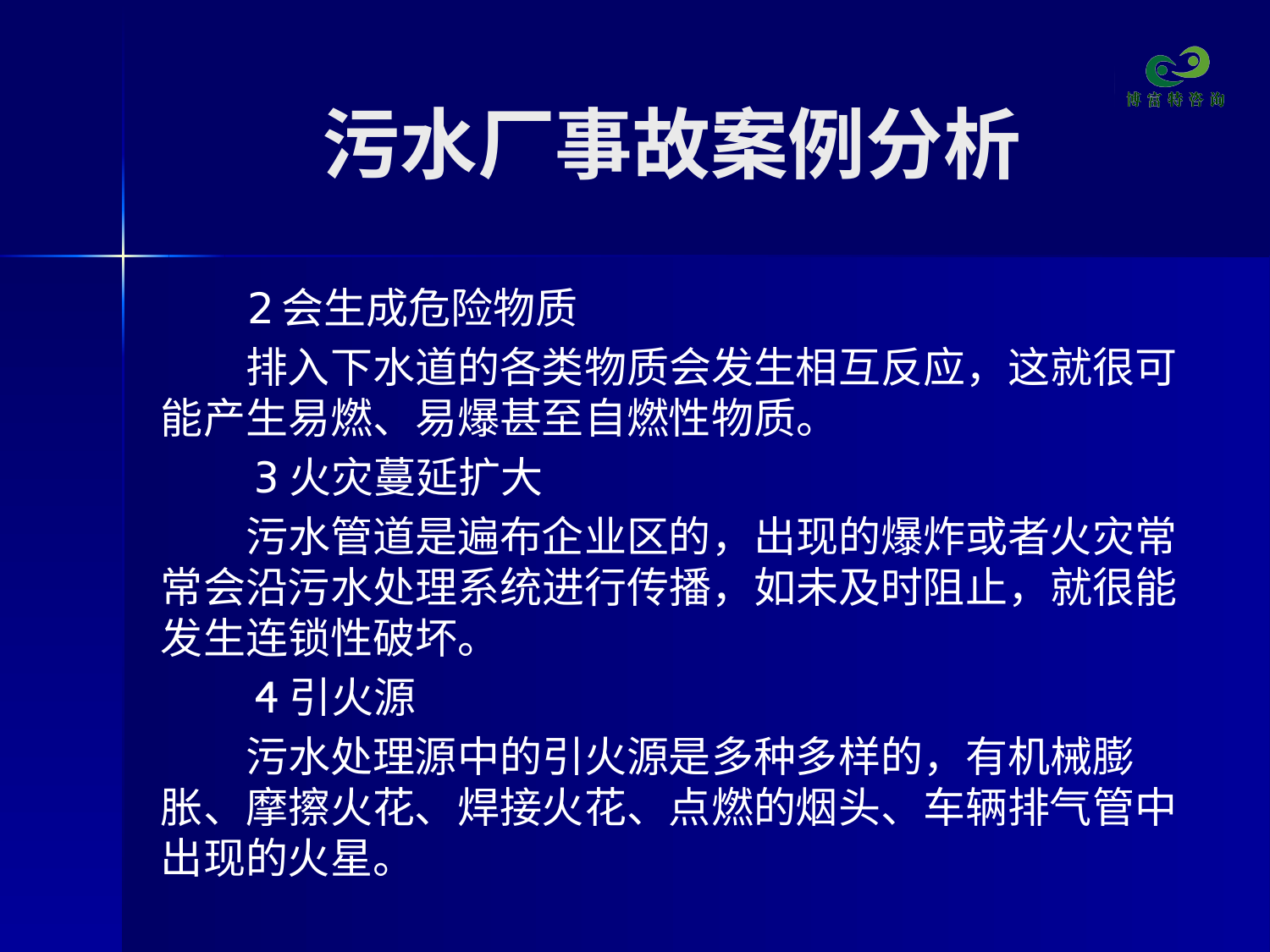

# 污水厂事故案例分析
　　2会生成危险物质
　　排入下水道的各类物质会发生相互反应，这就很可能产生易燃、易爆甚至自燃性物质。
　　3火灾蔓延扩大
　　污水管道是遍布企业区的，出现的爆炸或者火灾常常会沿污水处理系统进行传播，如未及时阻止，就很能发生连锁性破坏。
　　4引火源
　　污水处理源中的引火源是多种多样的，有机械膨胀、摩擦火花、焊接火花、点燃的烟头、车辆排气管中出现的火星。